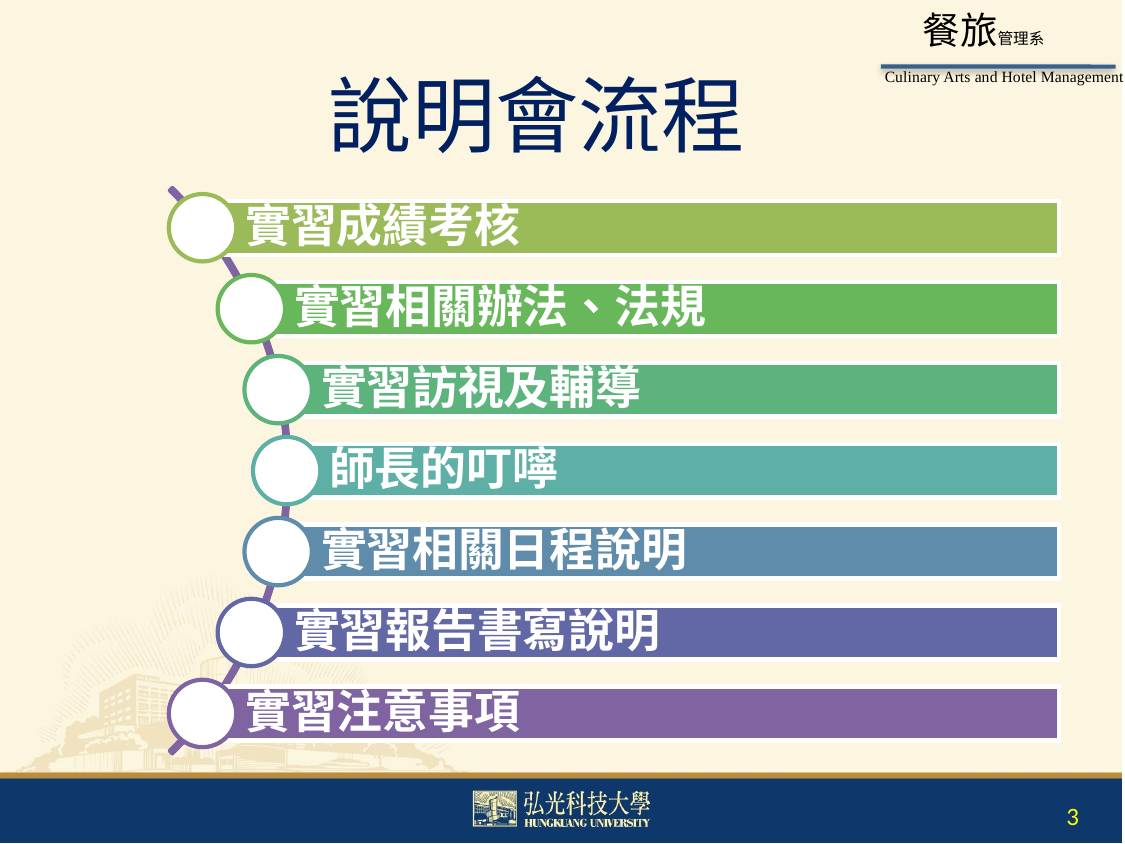

說明會流程
實習成績考核
實習相關辦法、法規
實習訪視及輔導
師長的叮嚀
實習相關日程說明
實習報告書寫說明
實習注意事項
3